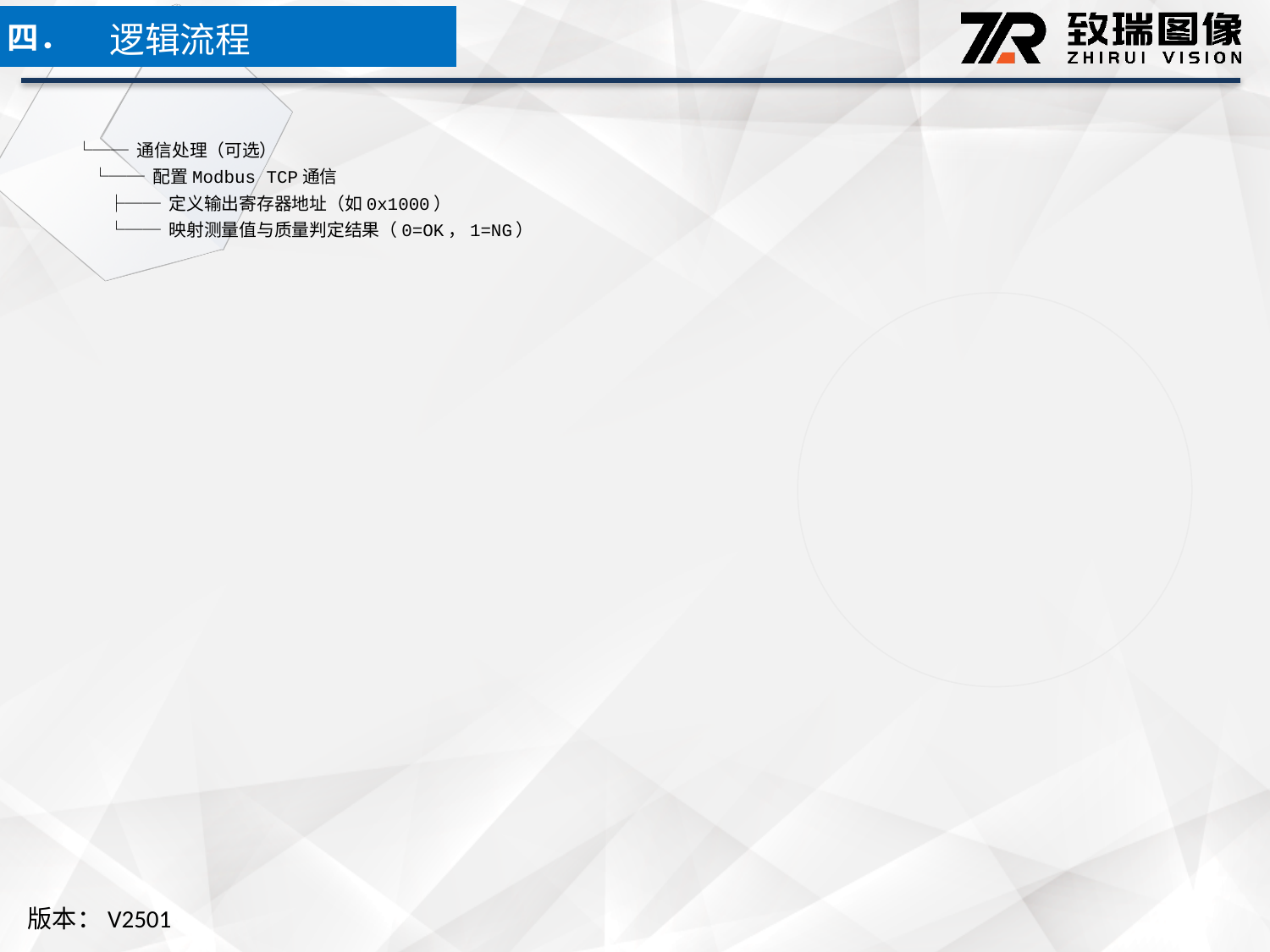

逻辑流程
四．

└── 通信处理（可选）
    └── 配置Modbus TCP通信
        ├── 定义输出寄存器地址（如0x1000）
        └── 映射测量值与质量判定结果（0=OK，1=NG）